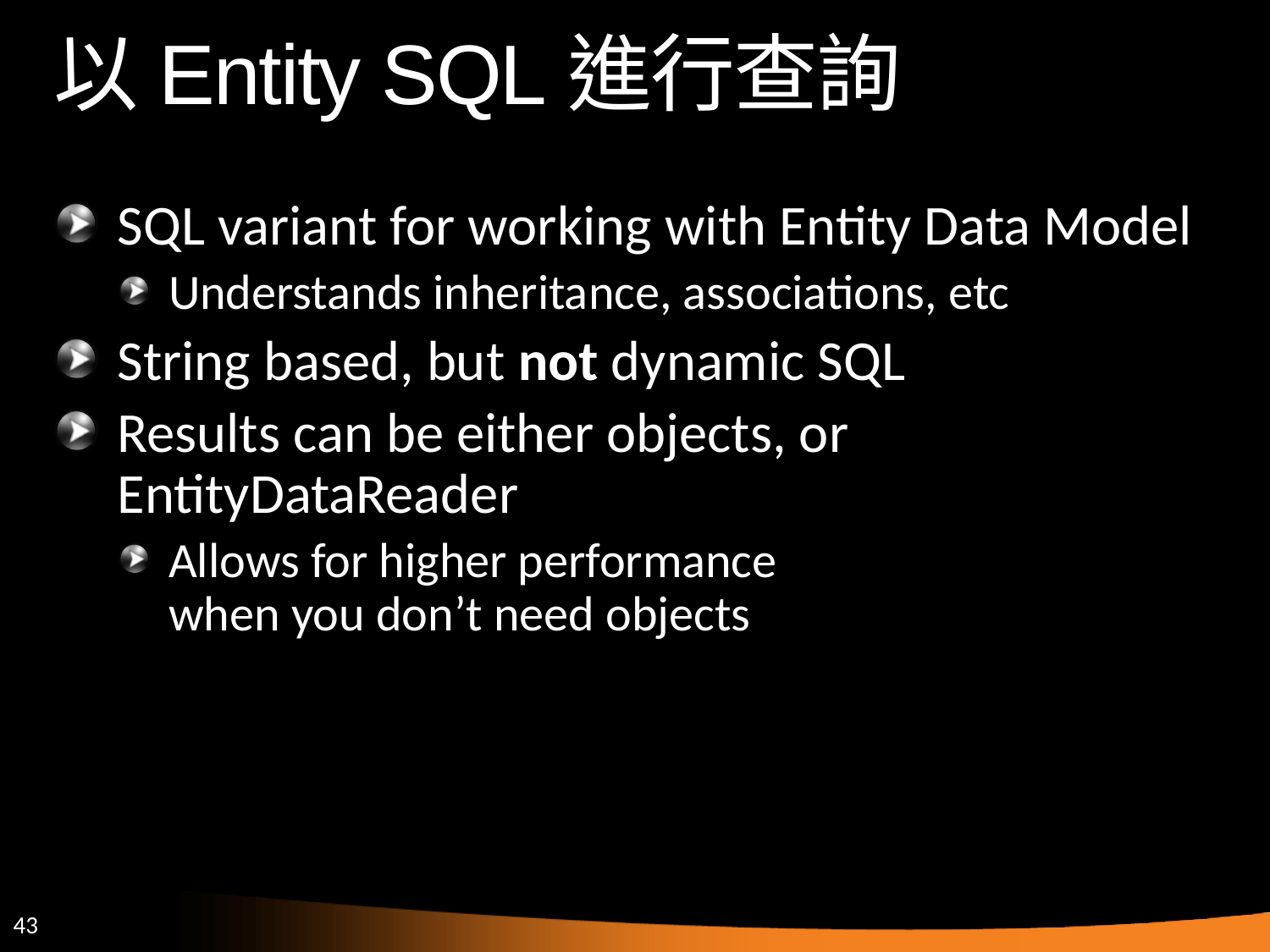

# 以Entity SQL進行查詢
SQL variant for working with Entity Data Model
Understands inheritance, associations, etc
String based, but not dynamic SQL
Results can be either objects, or EntityDataReader
Allows for higher performance
when you don’t need objects